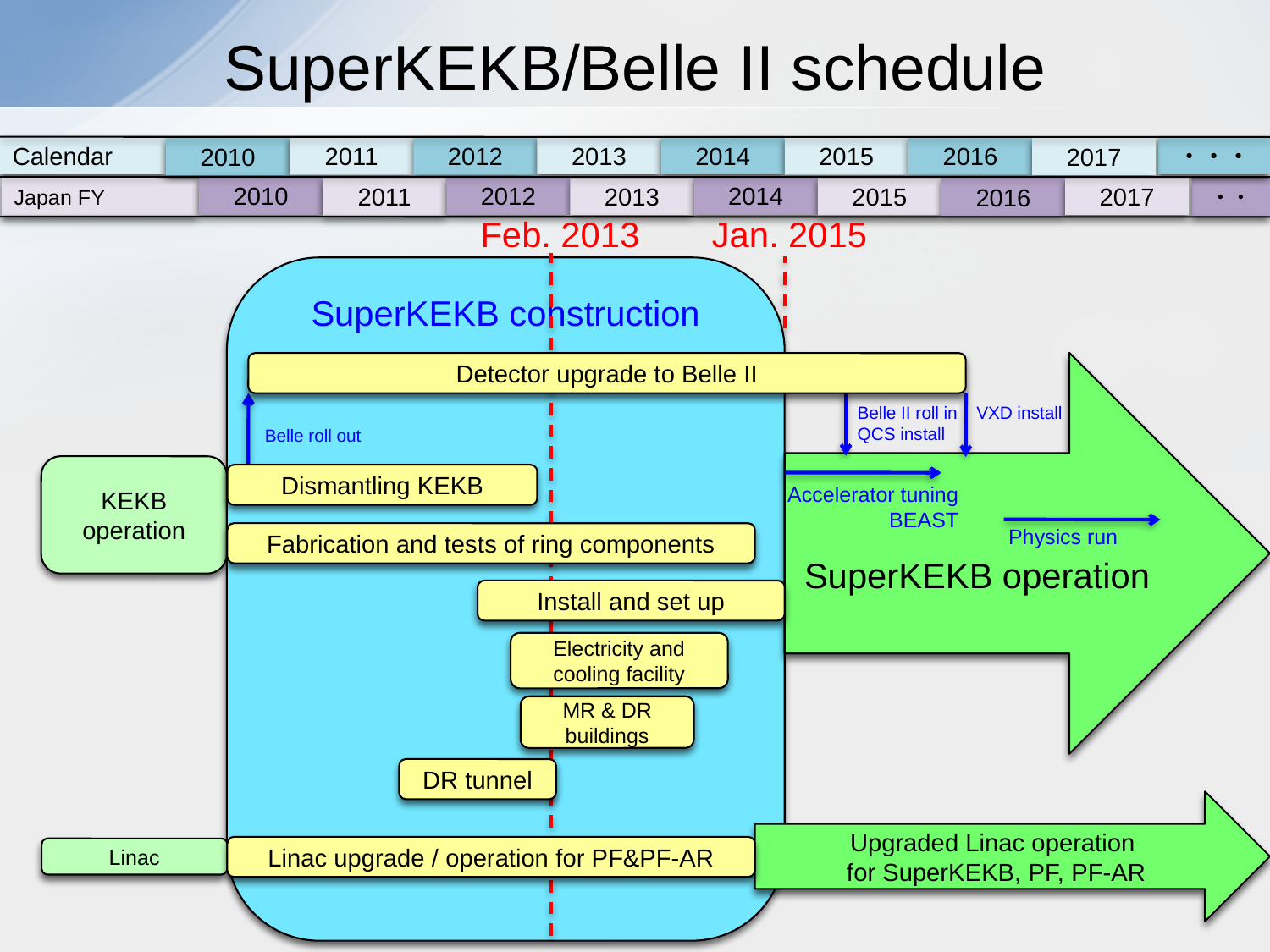

SuperKEKB/Belle II schedule
Calendar
2013
2014
・・・
2011
2012
2015
2016
2010
2017
2010
2012
2014
2013
2017
2015
Japan FY
2011
・・
2016
Feb. 2013
Jan. 2015
SuperKEKB construction

SuperKEKB operation
Detector upgrade to Belle II
Belle II roll in
QCS install
VXD install
Belle roll out
KEKB
operation
Dismantling KEKB
Accelerator tuning
BEAST
Physics run
Fabrication and tests of ring components
Install and set up
Electricity and cooling facility
MR & DR buildings
DR tunnel
Upgraded Linac operation
for SuperKEKB, PF, PF-AR
Linac upgrade / operation for PF&PF-AR
Linac